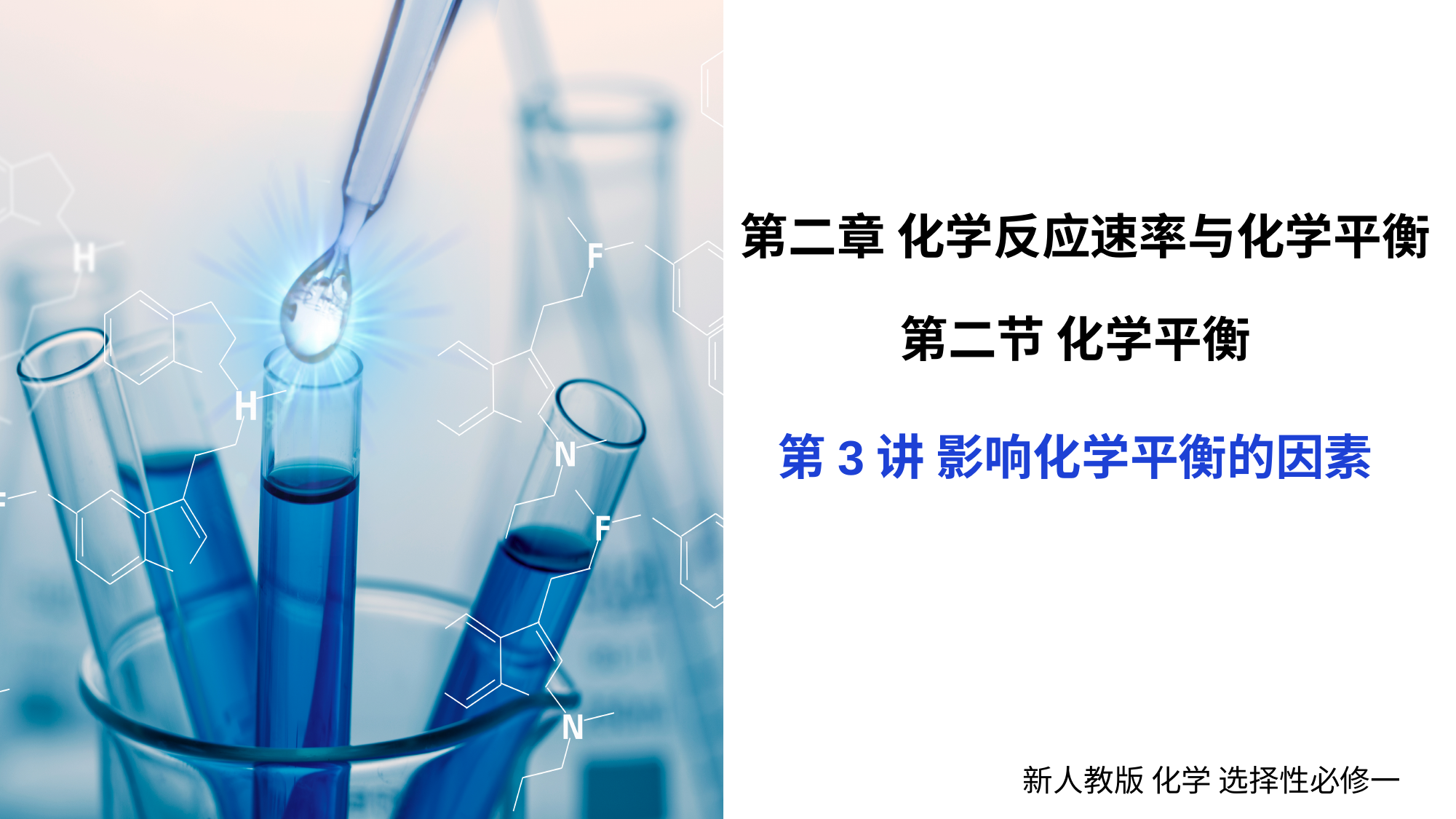

第二章 化学反应速率与化学平衡
第二节 化学平衡
第3讲 影响化学平衡的因素
新人教版 化学 选择性必修一